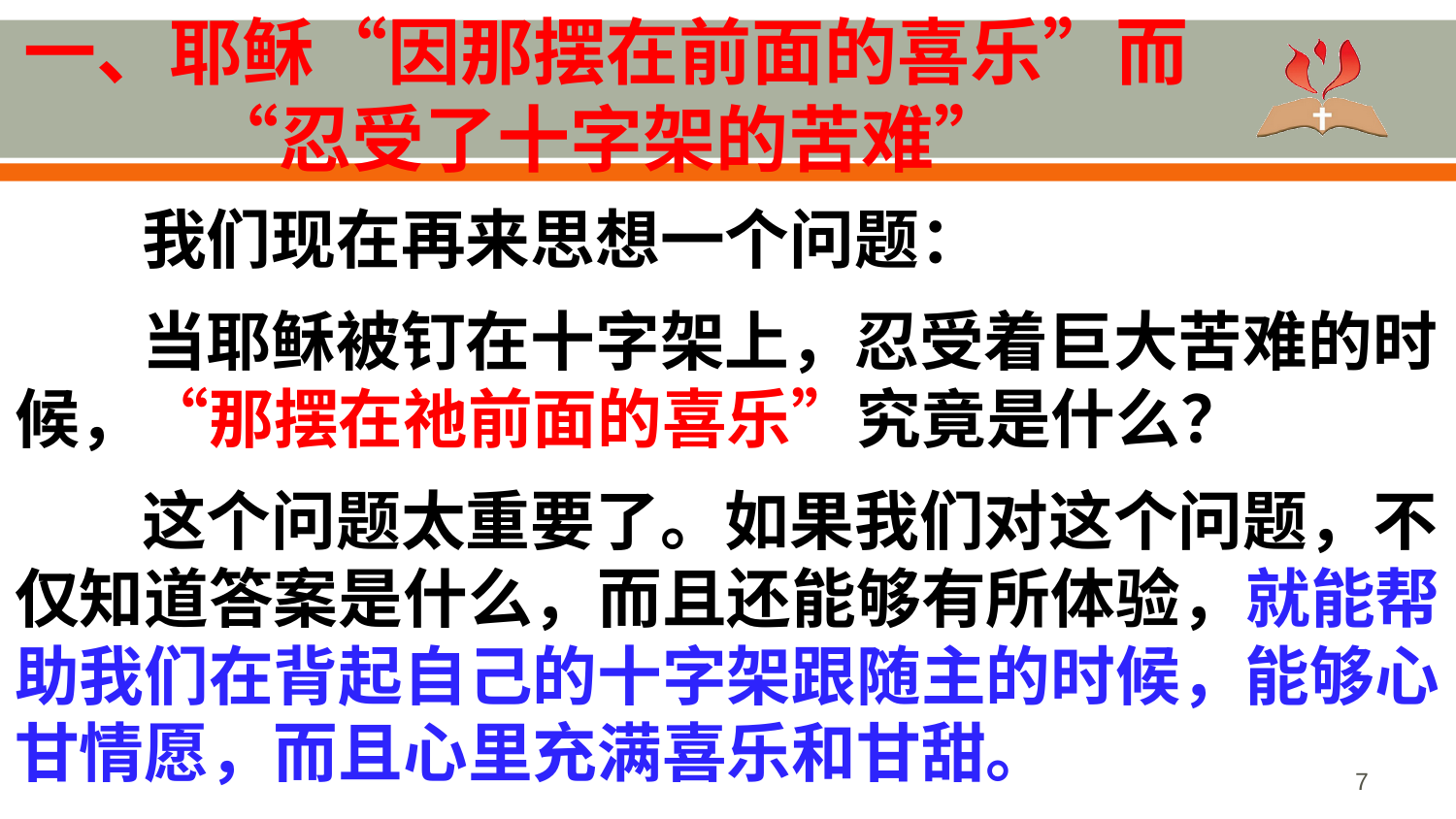

# 一、耶稣“因那摆在前面的喜乐”而“忍受了十字架的苦难”
我们现在再来思想一个问题：
当耶稣被钉在十字架上，忍受着巨大苦难的时候，“那摆在祂前面的喜乐”究竟是什么？
这个问题太重要了。如果我们对这个问题，不仅知道答案是什么，而且还能够有所体验，就能帮助我们在背起自己的十字架跟随主的时候，能够心甘情愿，而且心里充满喜乐和甘甜。

7